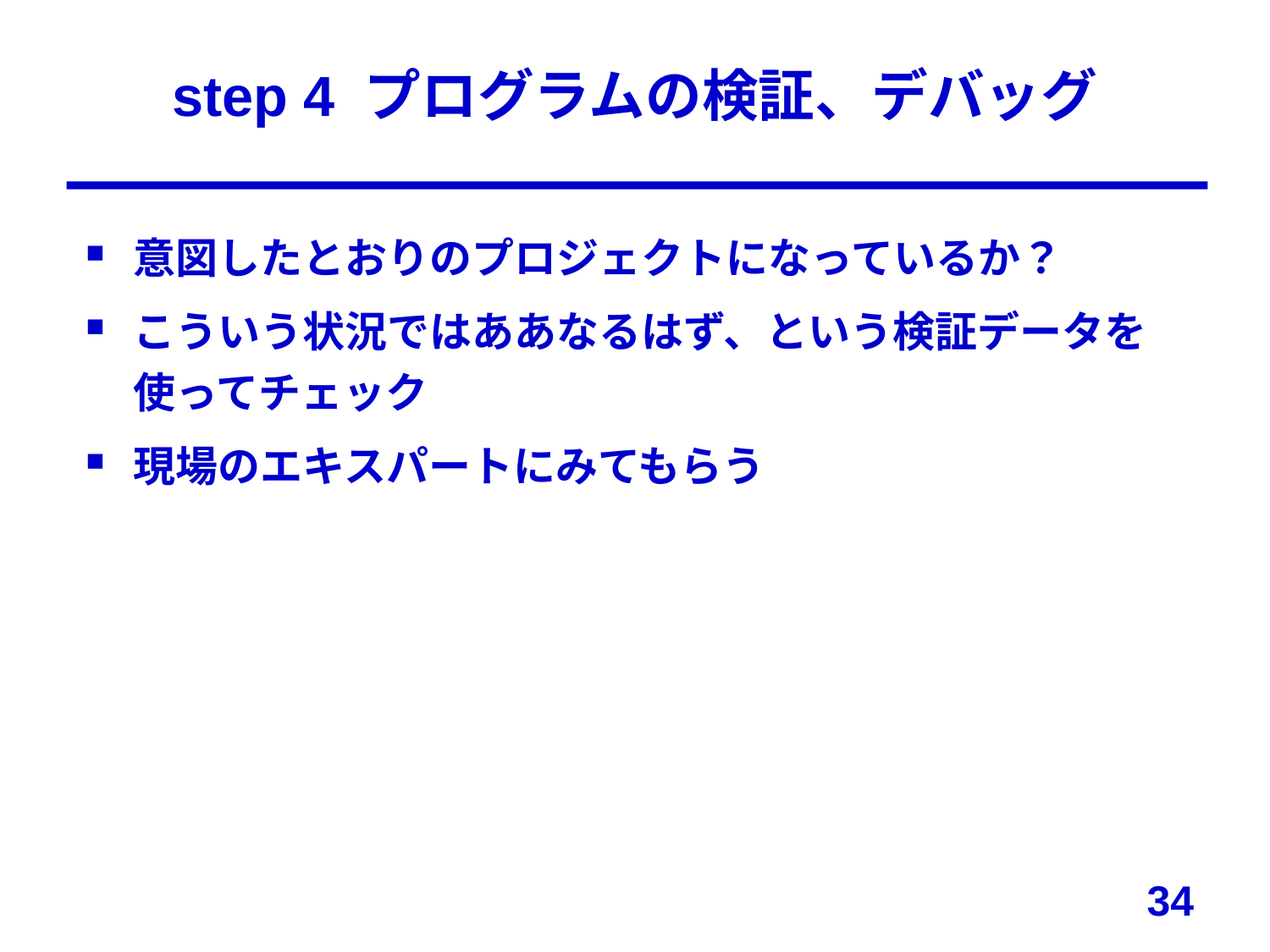

# step 4 プログラムの検証、デバッグ
意図したとおりのプロジェクトになっているか？
こういう状況ではああなるはず、という検証データを使ってチェック
現場のエキスパートにみてもらう
34